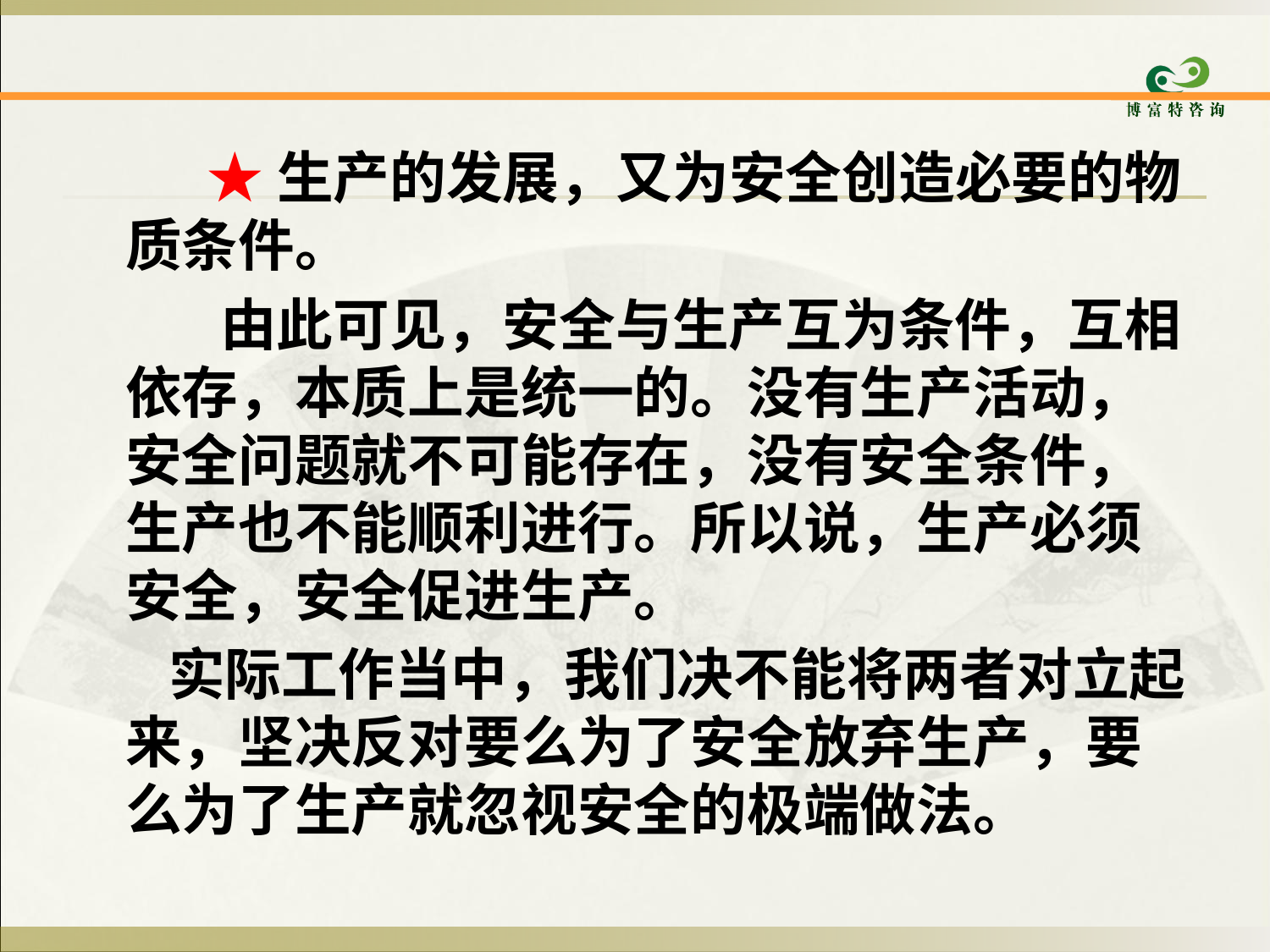

★生产的发展，又为安全创造必要的物质条件。
          由此可见，安全与生产互为条件，互相依存，本质上是统一的。没有生产活动，安全问题就不可能存在，没有安全条件，生产也不能顺利进行。所以说，生产必须安全，安全促进生产。
      实际工作当中，我们决不能将两者对立起来，坚决反对要么为了安全放弃生产，要么为了生产就忽视安全的极端做法。